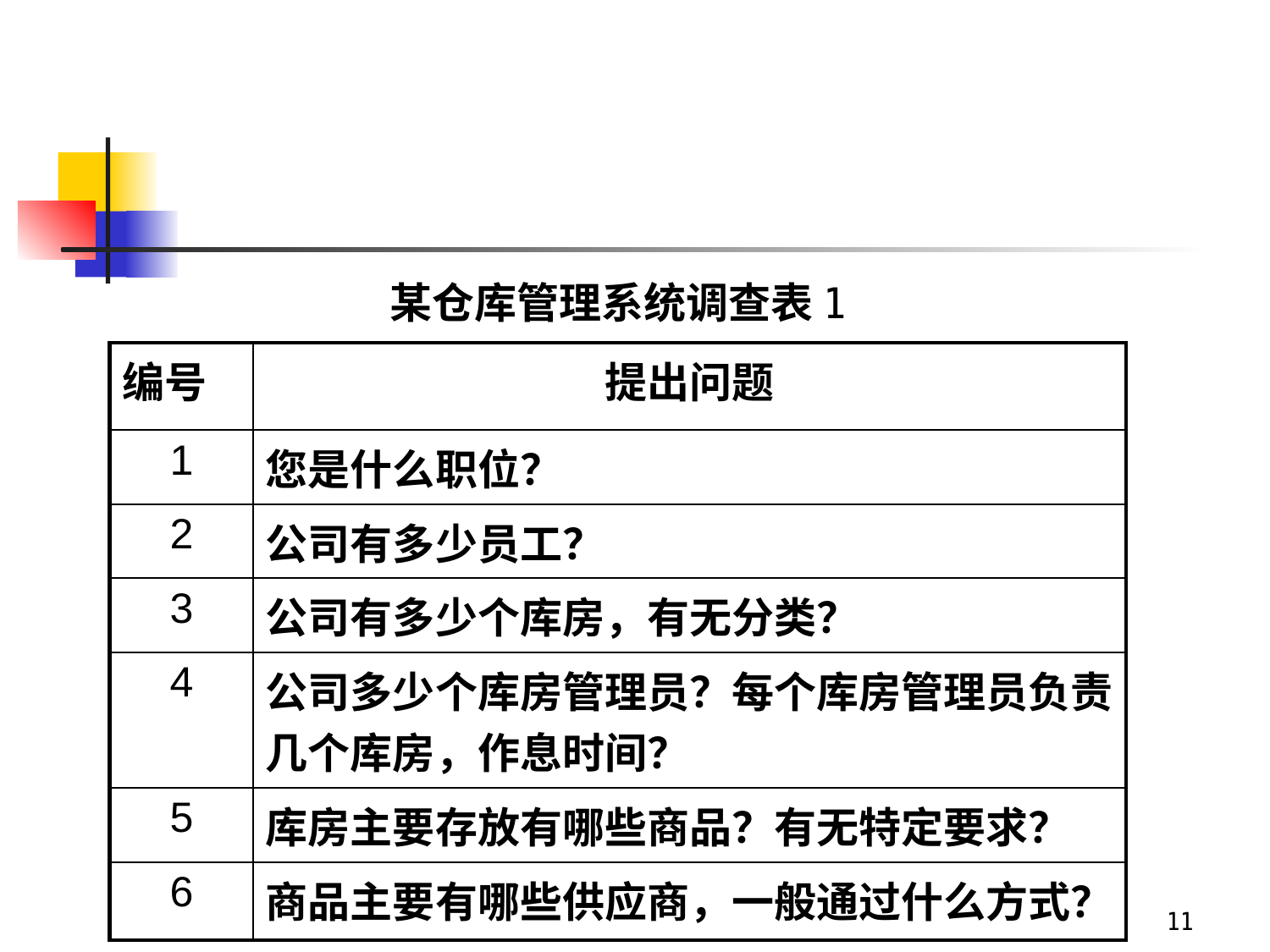

某仓库管理系统调查表1
| 编号 | 提出问题 |
| --- | --- |
| 1 | 您是什么职位？ |
| 2 | 公司有多少员工？ |
| 3 | 公司有多少个库房，有无分类？ |
| 4 | 公司多少个库房管理员？每个库房管理员负责几个库房，作息时间？ |
| 5 | 库房主要存放有哪些商品？有无特定要求？ |
| 6 | 商品主要有哪些供应商，一般通过什么方式？ |
11